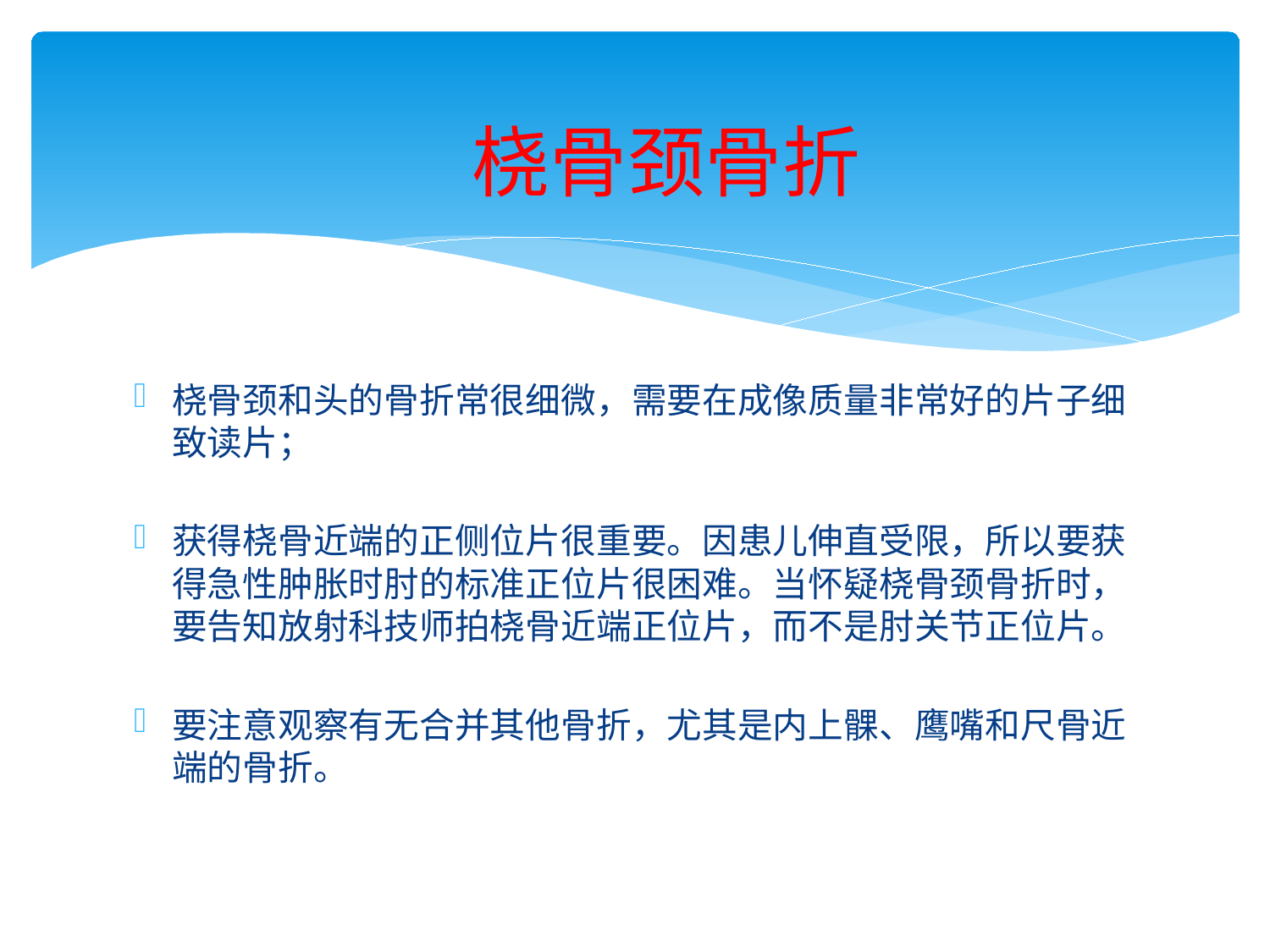

# 桡骨颈骨折
桡骨颈和头的骨折常很细微，需要在成像质量非常好的片子细致读片；

获得桡骨近端的正侧位片很重要。因患儿伸直受限，所以要获得急性肿胀时肘的标准正位片很困难。当怀疑桡骨颈骨折时，要告知放射科技师拍桡骨近端正位片，而不是肘关节正位片。

要注意观察有无合并其他骨折，尤其是内上髁、鹰嘴和尺骨近端的骨折。